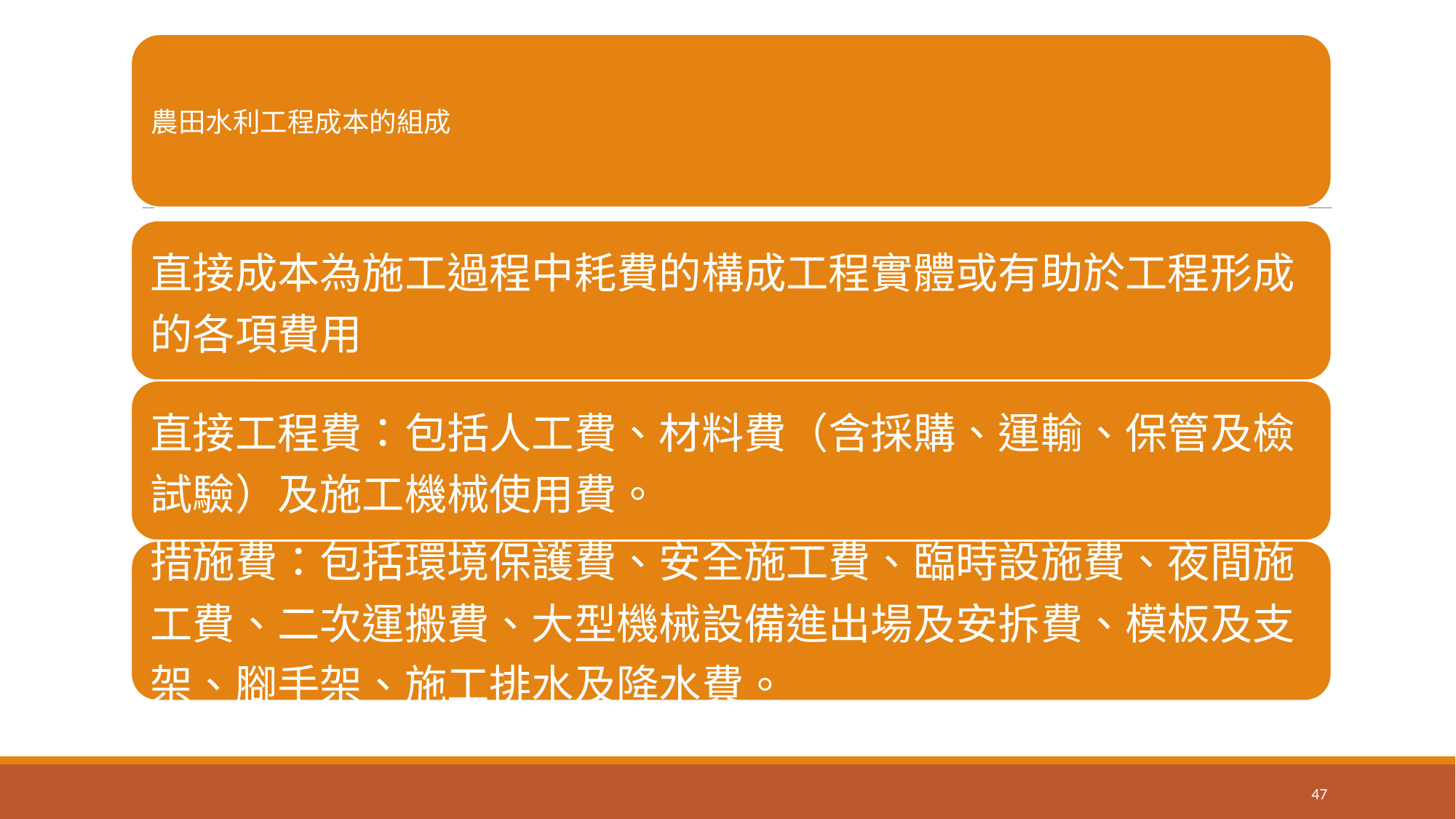

農田水利工程成本的組成
直接成本為施工過程中耗費的構成工程實體或有助於工程形成的各項費用
直接工程費：包括人工費、材料費（含採購、運輸、保管及檢試驗）及施工機械使用費。
措施費：包括環境保護費、安全施工費、臨時設施費、夜間施工費、二次運搬費、大型機械設備進出場及安拆費、模板及支架、腳手架、施工排水及降水費。
47